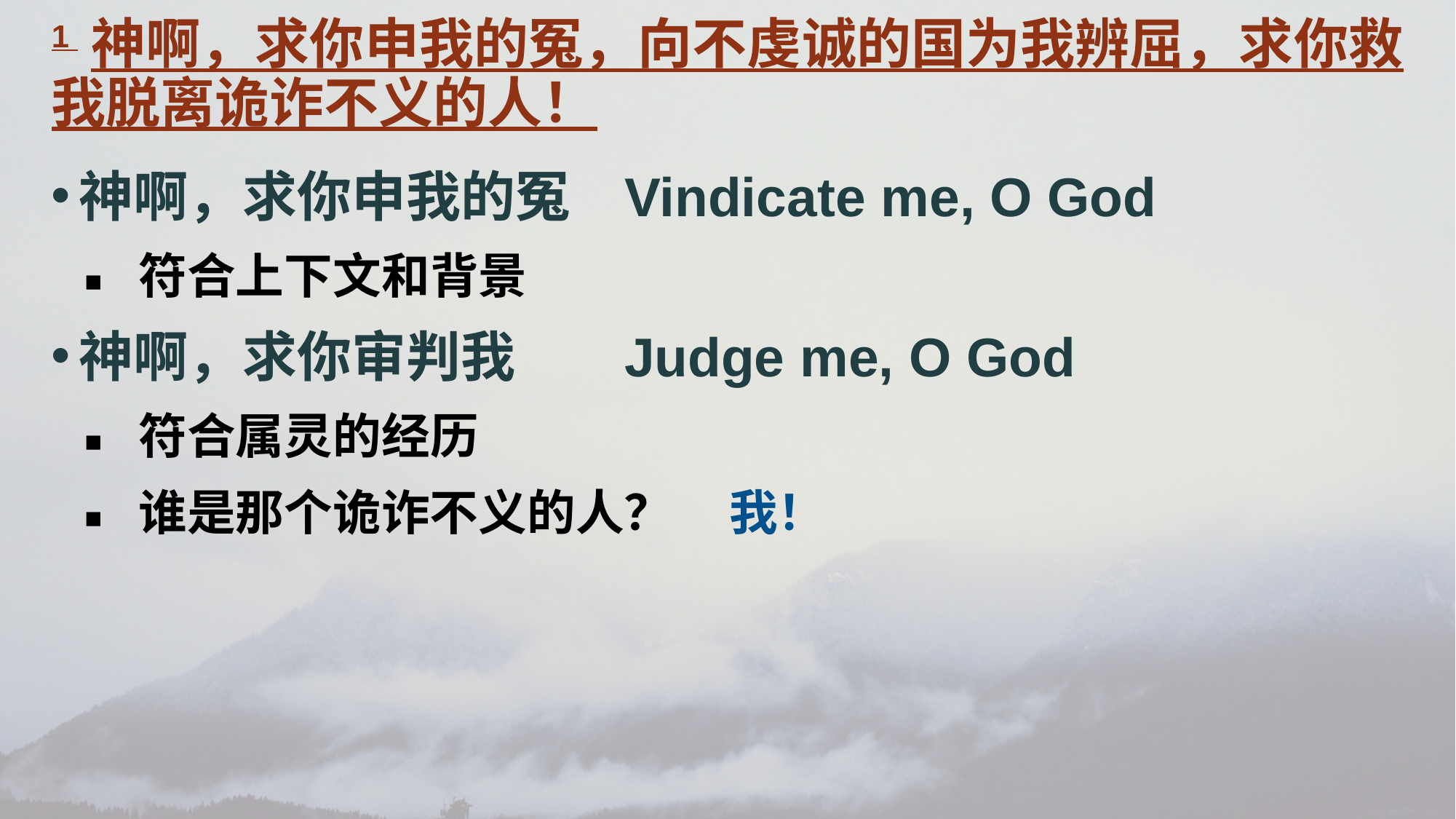

1 神啊，求你申我的冤，向不虔诚的国为我辨屈，求你救我脱离诡诈不义的人！
神啊，求你申我的冤	Vindicate me, O God
符合上下文和背景
神啊，求你审判我	Judge me, O God
符合属灵的经历
谁是那个诡诈不义的人？

我！